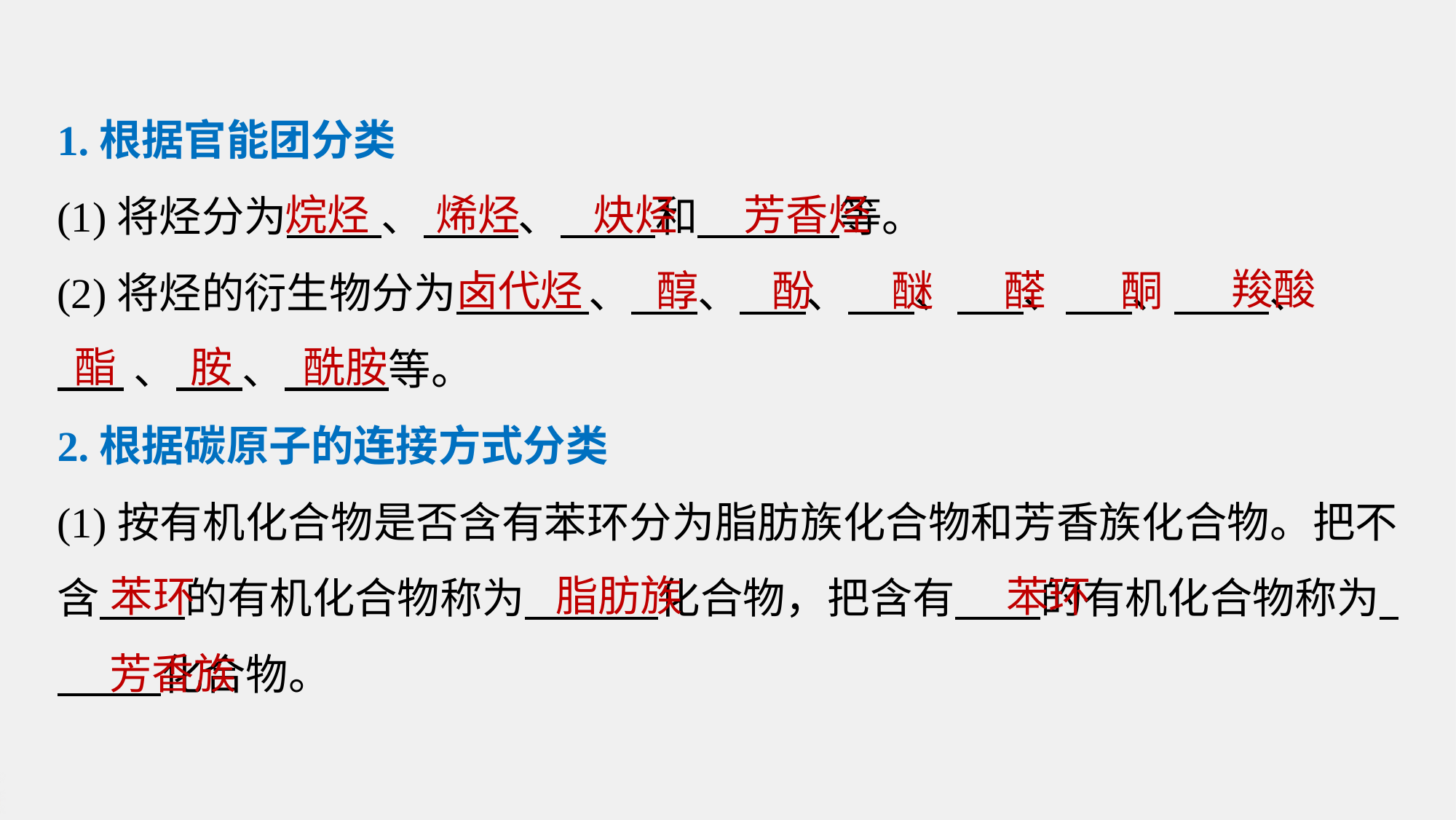

1.根据官能团分类
(1)将烃分为          、          、          和               等。
(2)将烃的衍生物分为              、       、       、       、       、       、          、
       、       、           等。
2.根据碳原子的连接方式分类
(1)按有机化合物是否含有苯环分为脂肪族化合物和芳香族化合物。把不含         的有机化合物称为              化合物，把含有         的有机化合物称为              化合物。
烷烃
烯烃
炔烃
芳香烃
羧酸
卤代烃
醇
酚
醚
醛
酮
酯
胺
酰胺
脂肪族
苯环
苯环
芳香族